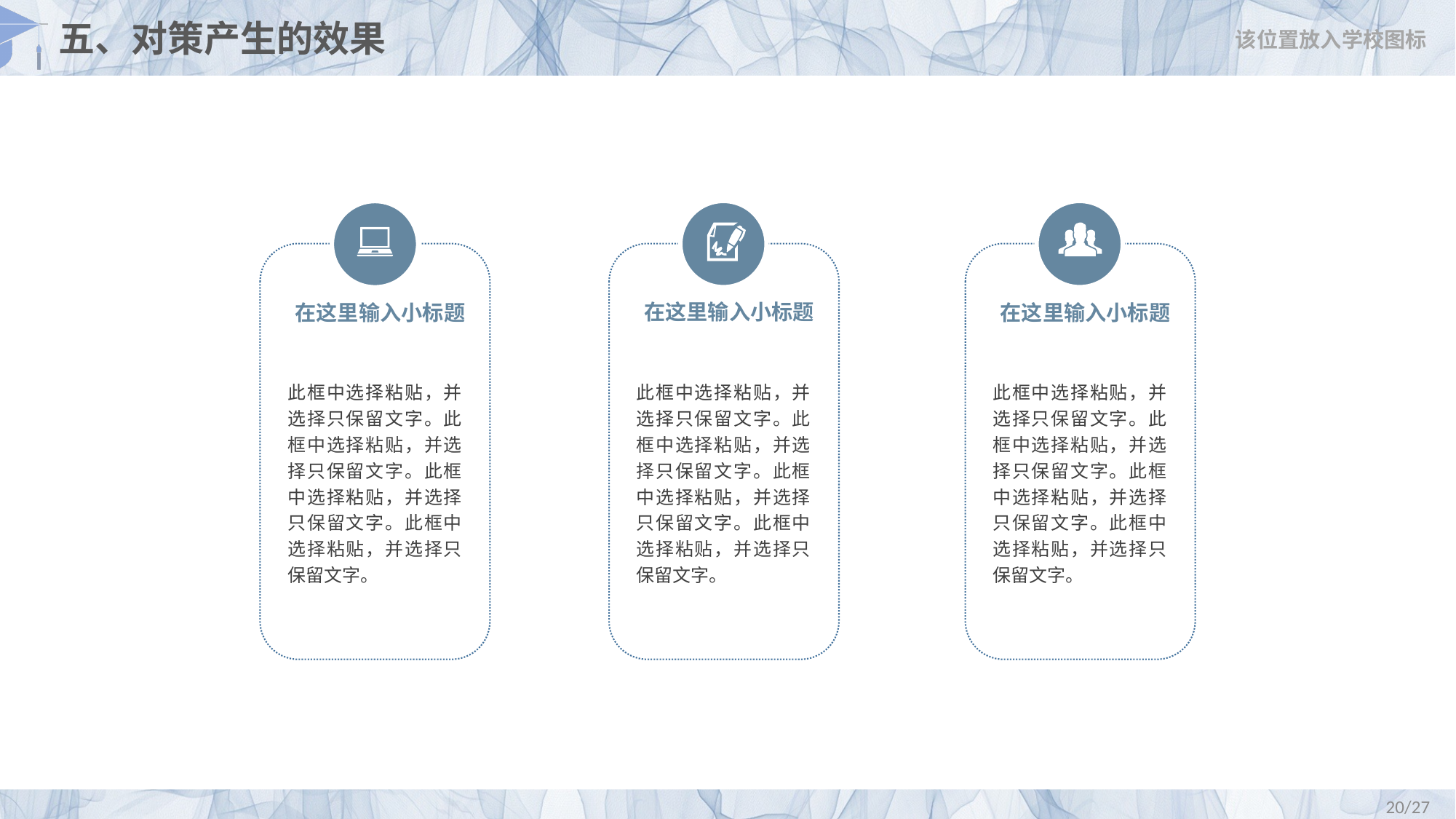

# 五、对策产生的效果
该位置放入学校图标

 在这里输入小标题
 在这里输入小标题
 在这里输入小标题
此框中选择粘贴，并选择只保留文字。此框中选择粘贴，并选择只保留文字。此框中选择粘贴，并选择只保留文字。此框中选择粘贴，并选择只保留文字。
此框中选择粘贴，并选择只保留文字。此框中选择粘贴，并选择只保留文字。此框中选择粘贴，并选择只保留文字。此框中选择粘贴，并选择只保留文字。
此框中选择粘贴，并选择只保留文字。此框中选择粘贴，并选择只保留文字。此框中选择粘贴，并选择只保留文字。此框中选择粘贴，并选择只保留文字。
20/27